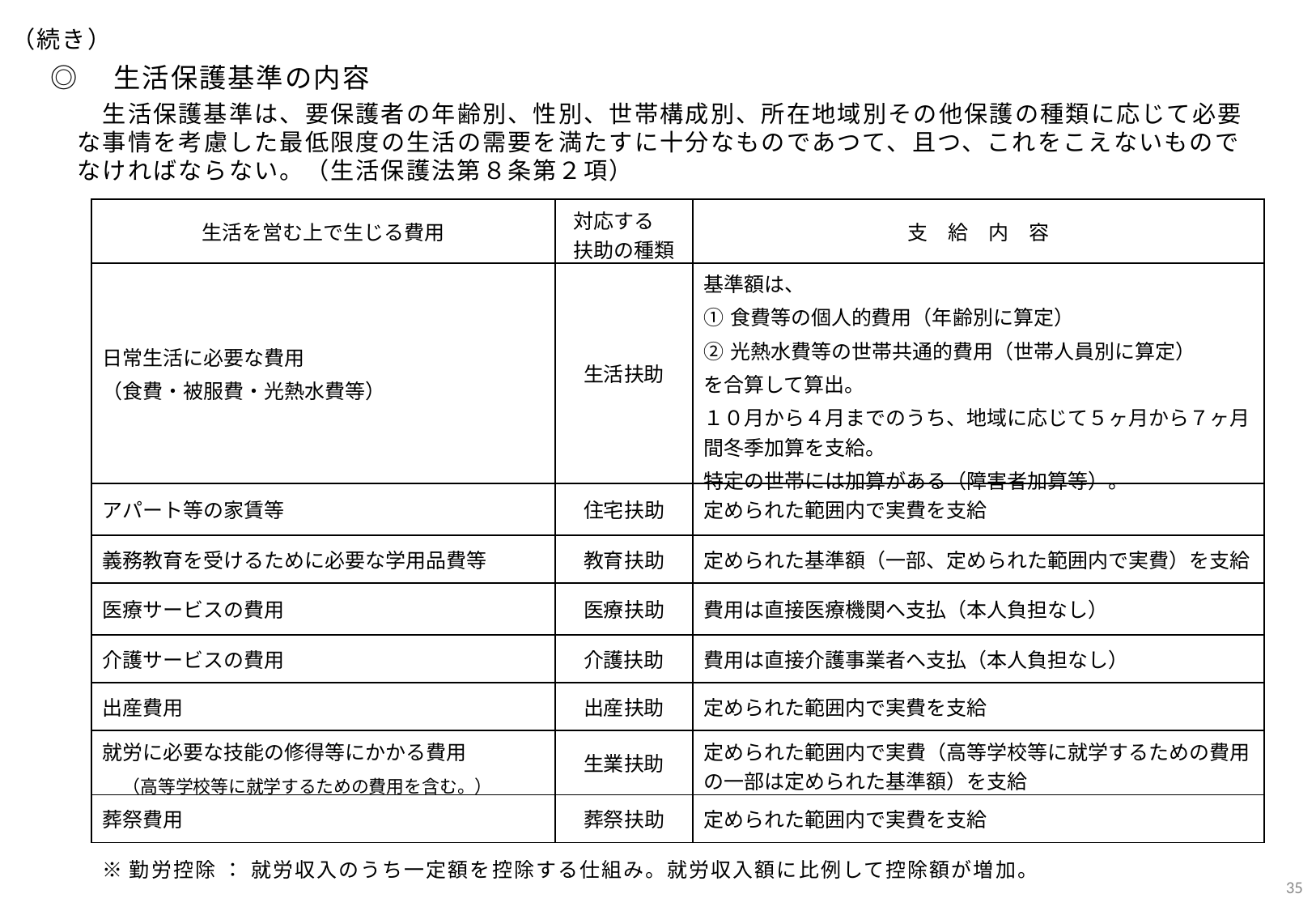

（続き）
◎　生活保護基準の内容
　生活保護基準は、要保護者の年齢別、性別、世帯構成別、所在地域別その他保護の種類に応じて必要な事情を考慮した最低限度の生活の需要を満たすに十分なものであつて、且つ、これをこえないものでなければならない。（生活保護法第８条第２項）
| 生活を営む上で生じる費用 | 対応する　扶助の種類 | 支　給　内　容 |
| --- | --- | --- |
| 日常生活に必要な費用　　　　　　　　　 （食費・被服費・光熱水費等） | 生活扶助 | 基準額は、　　　　　　　　　　　　　　　　　　　 ①食費等の個人的費用（年齢別に算定） ②光熱水費等の世帯共通的費用（世帯人員別に算定） を合算して算出。 １０月から４月までのうち、地域に応じて５ヶ月から７ヶ月間冬季加算を支給。 特定の世帯には加算がある（障害者加算等）。 |
| アパート等の家賃等 | 住宅扶助 | 定められた範囲内で実費を支給 |
| 義務教育を受けるために必要な学用品費等 | 教育扶助 | 定められた基準額（一部、定められた範囲内で実費）を支給 |
| 医療サービスの費用 | 医療扶助 | 費用は直接医療機関へ支払（本人負担なし） |
| 介護サービスの費用 | 介護扶助 | 費用は直接介護事業者へ支払（本人負担なし） |
| 出産費用 | 出産扶助 | 定められた範囲内で実費を支給 |
| 就労に必要な技能の修得等にかかる費用 　（高等学校等に就学するための費用を含む。） | 生業扶助 | 定められた範囲内で実費（高等学校等に就学するための費用の一部は定められた基準額）を支給 |
| 葬祭費用 | 葬祭扶助 | 定められた範囲内で実費を支給 |
※勤労控除 ： 就労収入のうち一定額を控除する仕組み。就労収入額に比例して控除額が増加。
35